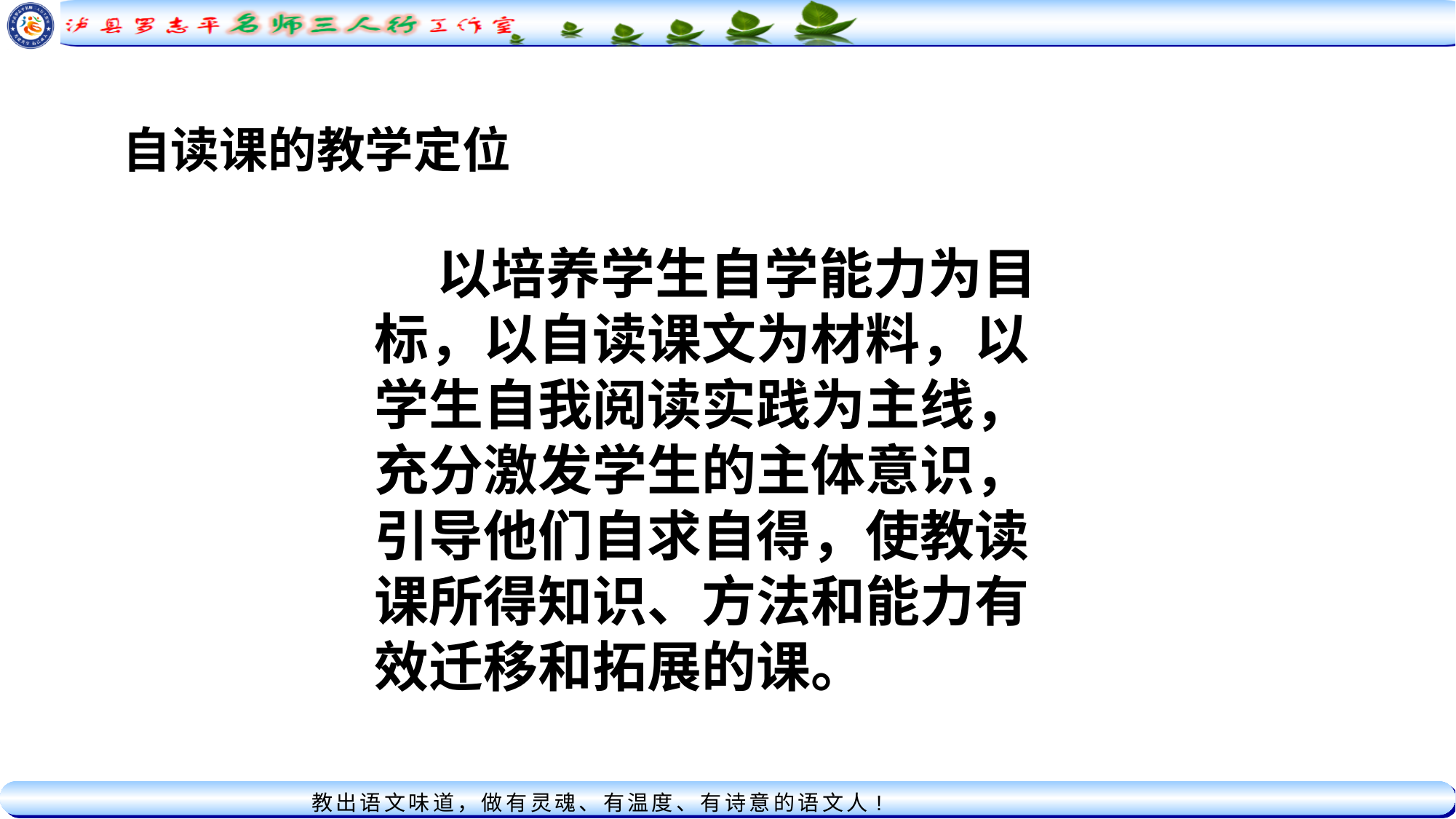

自读课的教学定位

    以培养学生自学能力为目标，以自读课文为材料，以学生自我阅读实践为主线，充分激发学生的主体意识，引导他们自求自得，使教读课所得知识、方法和能力有效迁移和拓展的课。